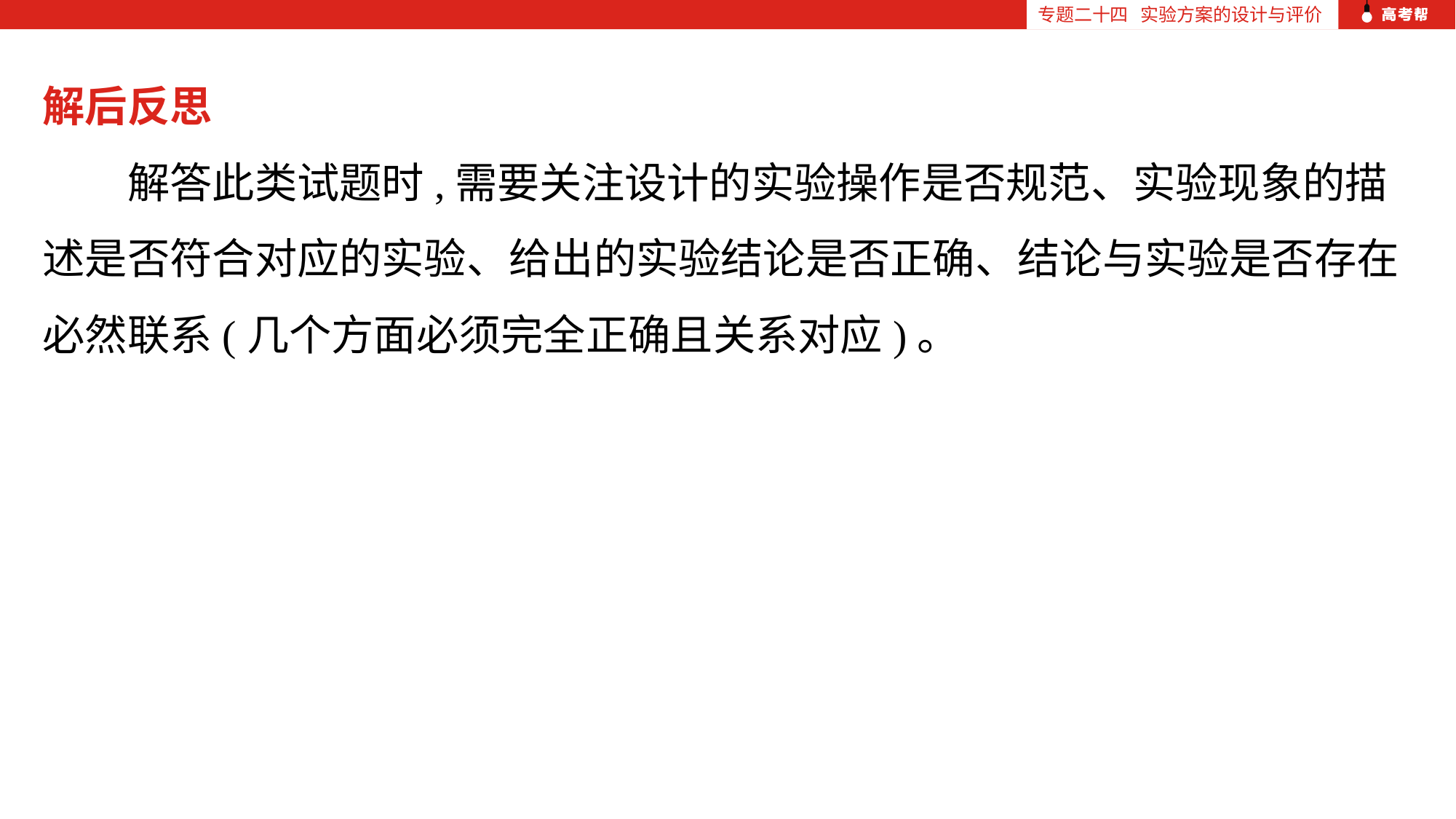

专题二十四   实验方案的设计与评价
解后反思
　　解答此类试题时,需要关注设计的实验操作是否规范、实验现象的描述是否符合对应的实验、给出的实验结论是否正确、结论与实验是否存在必然联系(几个方面必须完全正确且关系对应)。